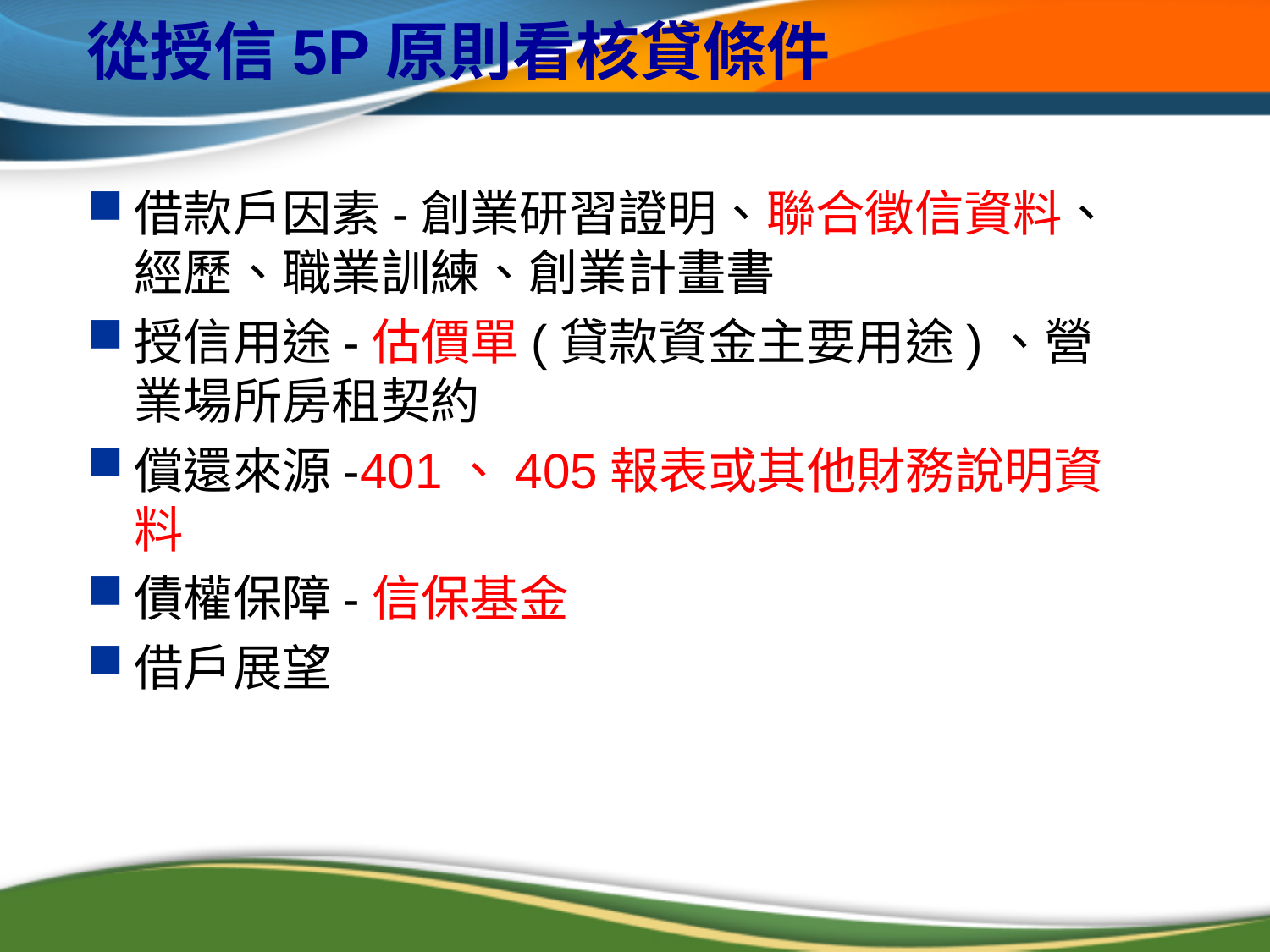

# 從授信5P原則看核貸條件
借款戶因素-創業研習證明、聯合徵信資料、經歷、職業訓練、創業計畫書
授信用途-估價單(貸款資金主要用途)、營業場所房租契約
償還來源-401、405報表或其他財務說明資料
債權保障-信保基金
借戶展望